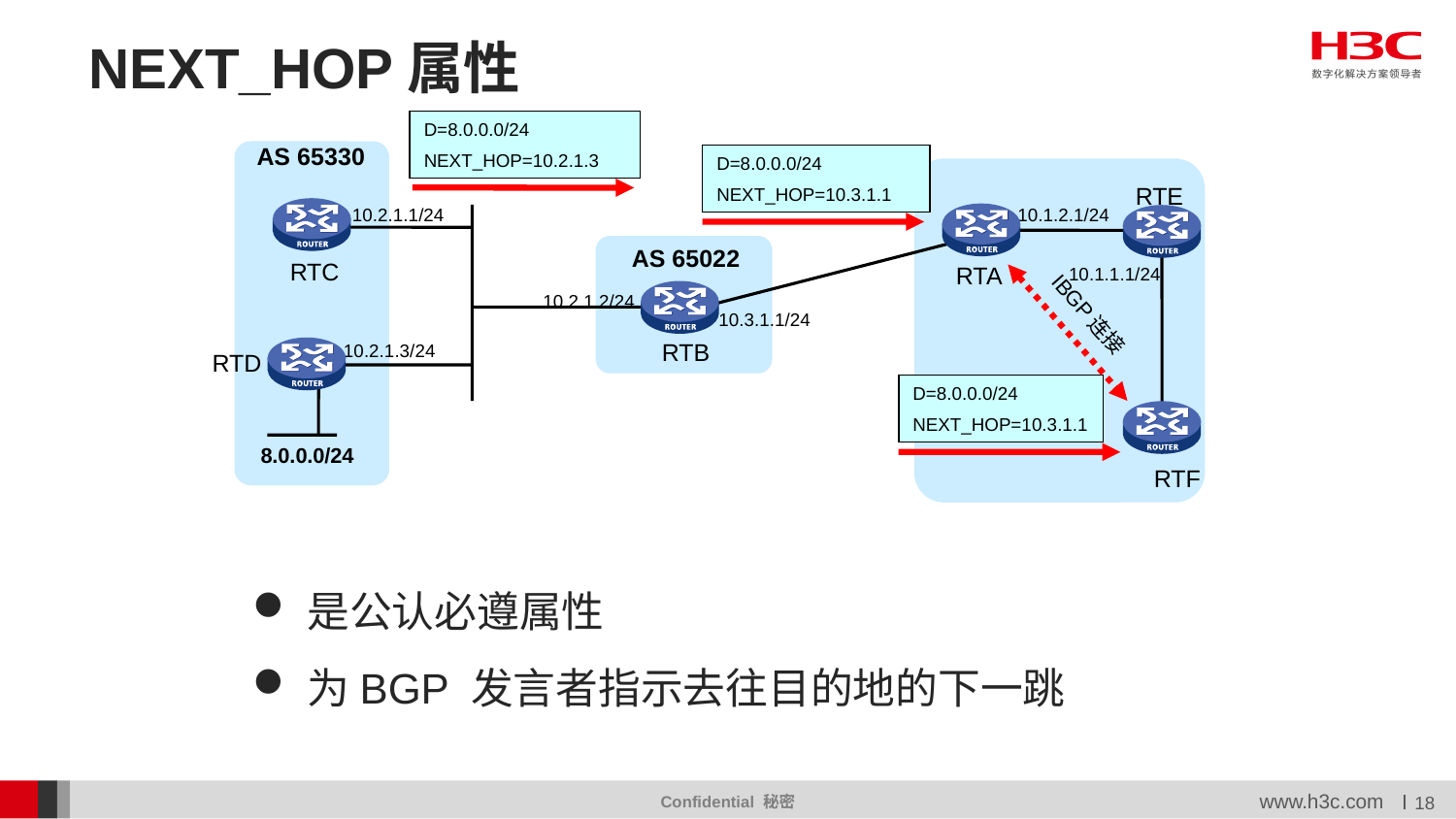

# NEXT_HOP属性
D=8.0.0.0/24
NEXT_HOP=10.2.1.3
AS 65330

D=8.0.0.0/24
NEXT_HOP=10.3.1.1

RTE

10.2.1.1/24
10.1.2.1/24

AS 65022
RTC
RTA
10.1.1.1/24

10.2.1.2/24
IBGP连接
10.3.1.1/24

RTB
10.2.1.3/24

RTD

D=8.0.0.0/24
NEXT_HOP=10.3.1.1

8.0.0.0/24

RTF
是公认必遵属性
为BGP 发言者指示去往目的地的下一跳